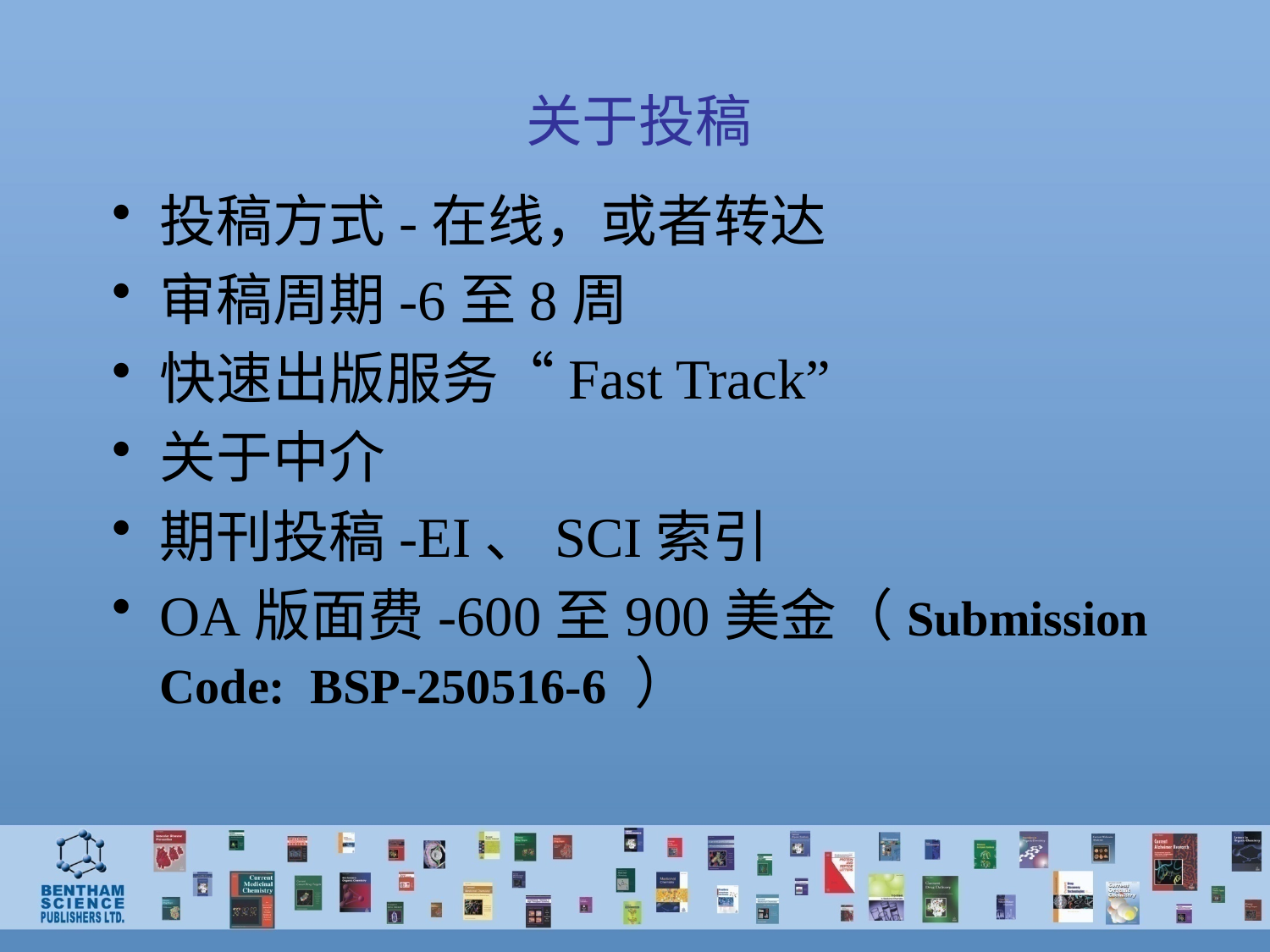

# 关于投稿
投稿方式-在线，或者转达
审稿周期-6至8周
快速出版服务“Fast Track”
关于中介
期刊投稿-EI、SCI索引
OA版面费-600至900美金（Submission Code:  BSP-250516-6 ）